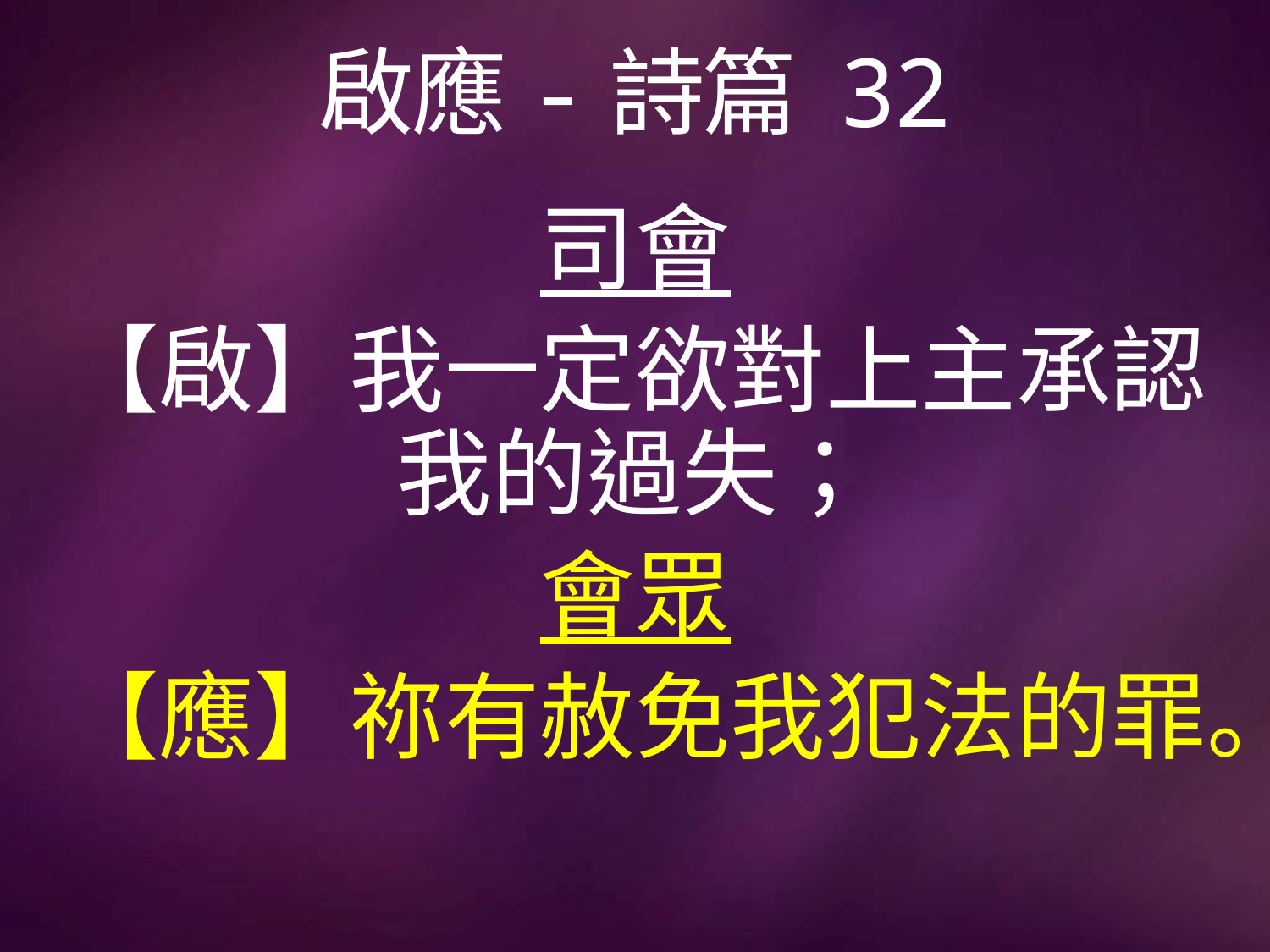

# 啟應-詩篇 32
司會
【啟】我一定欲對上主承認我的過失；
會眾
【應】祢有赦免我犯法的罪。